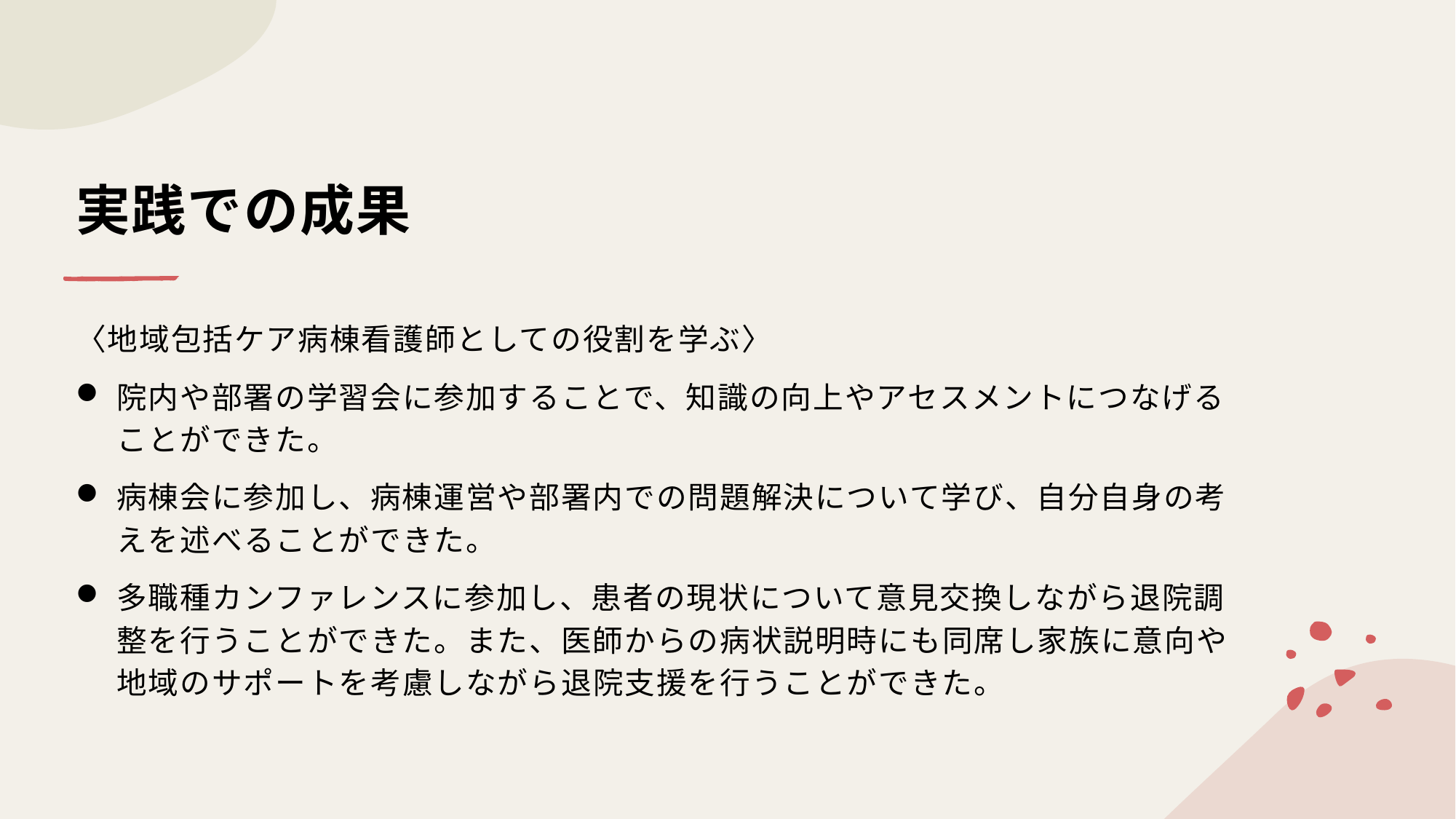

# 実践での成果
〈地域包括ケア病棟看護師としての役割を学ぶ〉
院内や部署の学習会に参加することで、知識の向上やアセスメントにつなげることができた。
病棟会に参加し、病棟運営や部署内での問題解決について学び、自分自身の考えを述べることができた。
多職種カンファレンスに参加し、患者の現状について意見交換しながら退院調整を行うことができた。また、医師からの病状説明時にも同席し家族に意向や地域のサポートを考慮しながら退院支援を行うことができた。